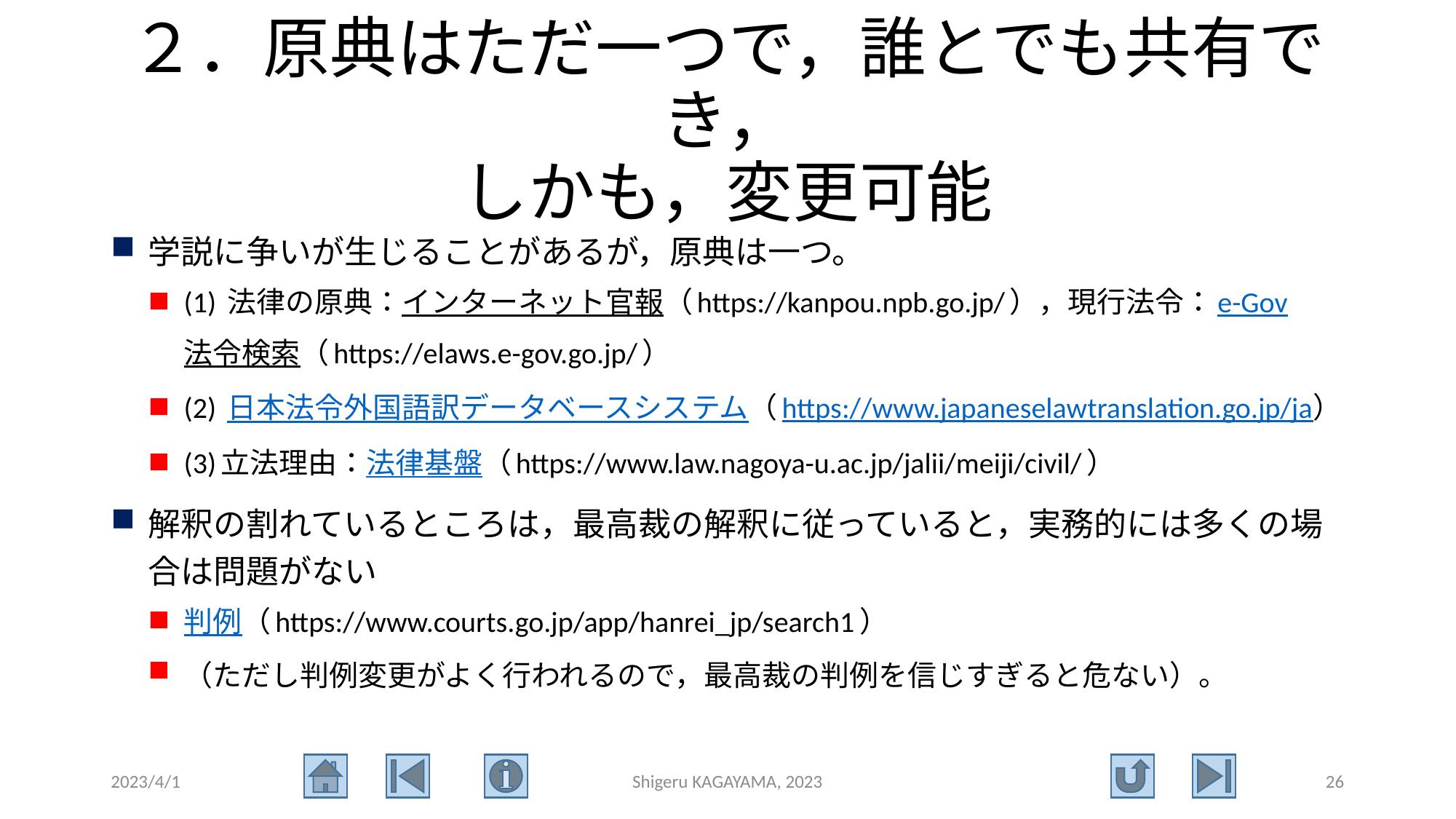

# ２．原典はただ一つで，誰とでも共有でき， しかも，変更可能
学説に争いが生じることがあるが，原典は一つ。
(1) 法律の原典：インターネット官報（https://kanpou.npb.go.jp/），現行法令：e-Gov法令検索（https://elaws.e-gov.go.jp/）
(2) 日本法令外国語訳データベースシステム（https://www.japaneselawtranslation.go.jp/ja）
(3)立法理由：法律基盤（https://www.law.nagoya-u.ac.jp/jalii/meiji/civil/）
解釈の割れているところは，最高裁の解釈に従っていると，実務的には多くの場合は問題がない
判例（https://www.courts.go.jp/app/hanrei_jp/search1）
（ただし判例変更がよく行われるので，最高裁の判例を信じすぎると危ない）。
2023/4/1
Shigeru KAGAYAMA, 2023
26